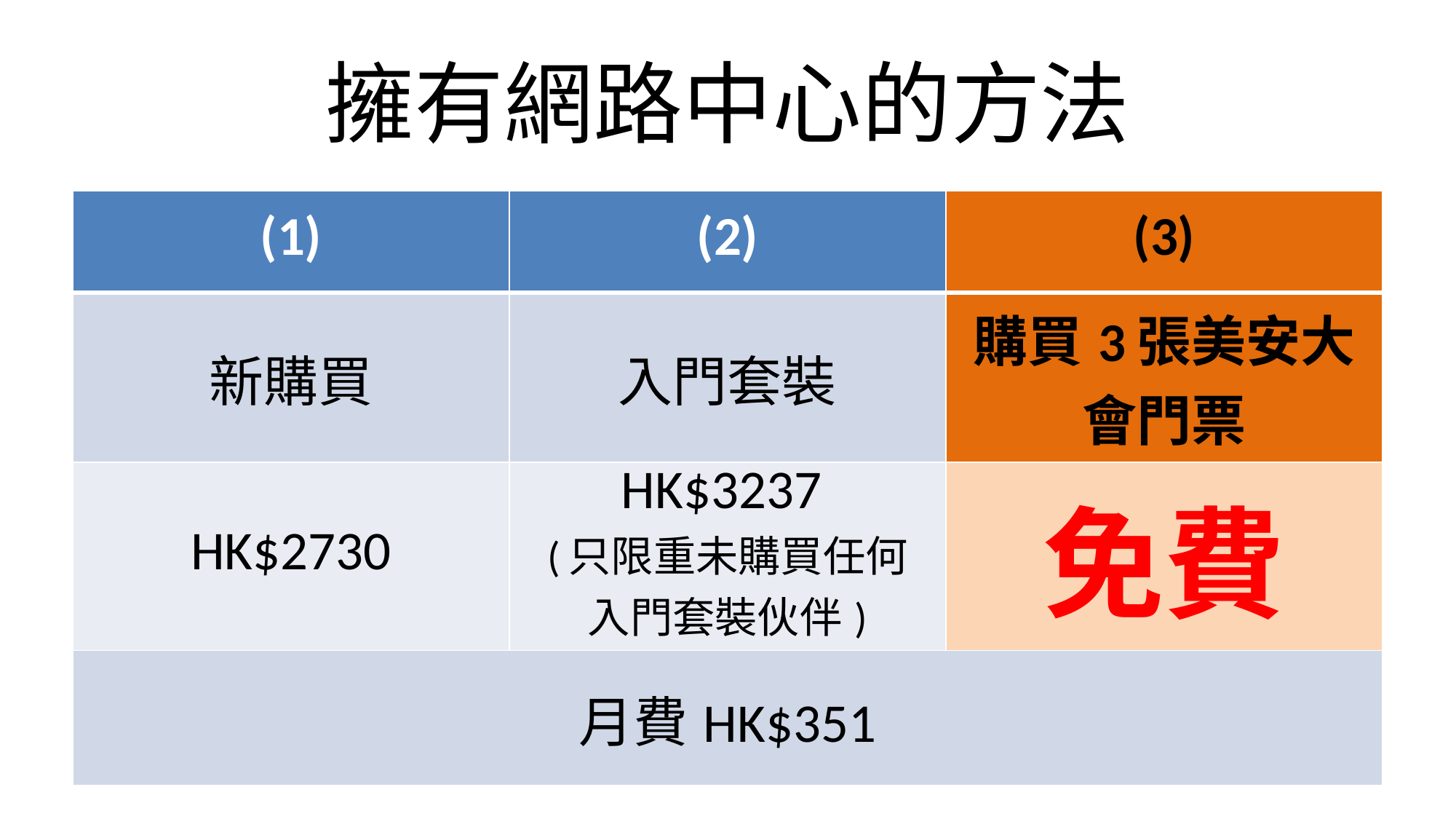

# 擁有網路中心的方法
| (1) | (2) | (3) |
| --- | --- | --- |
| 新購買 | 入門套裝 | 購買3張美安大會門票 |
| HK$2730 | HK$3237 (只限重未購買任何 入門套裝伙伴) | 免費 |
| 月費HK$351 |  |  |